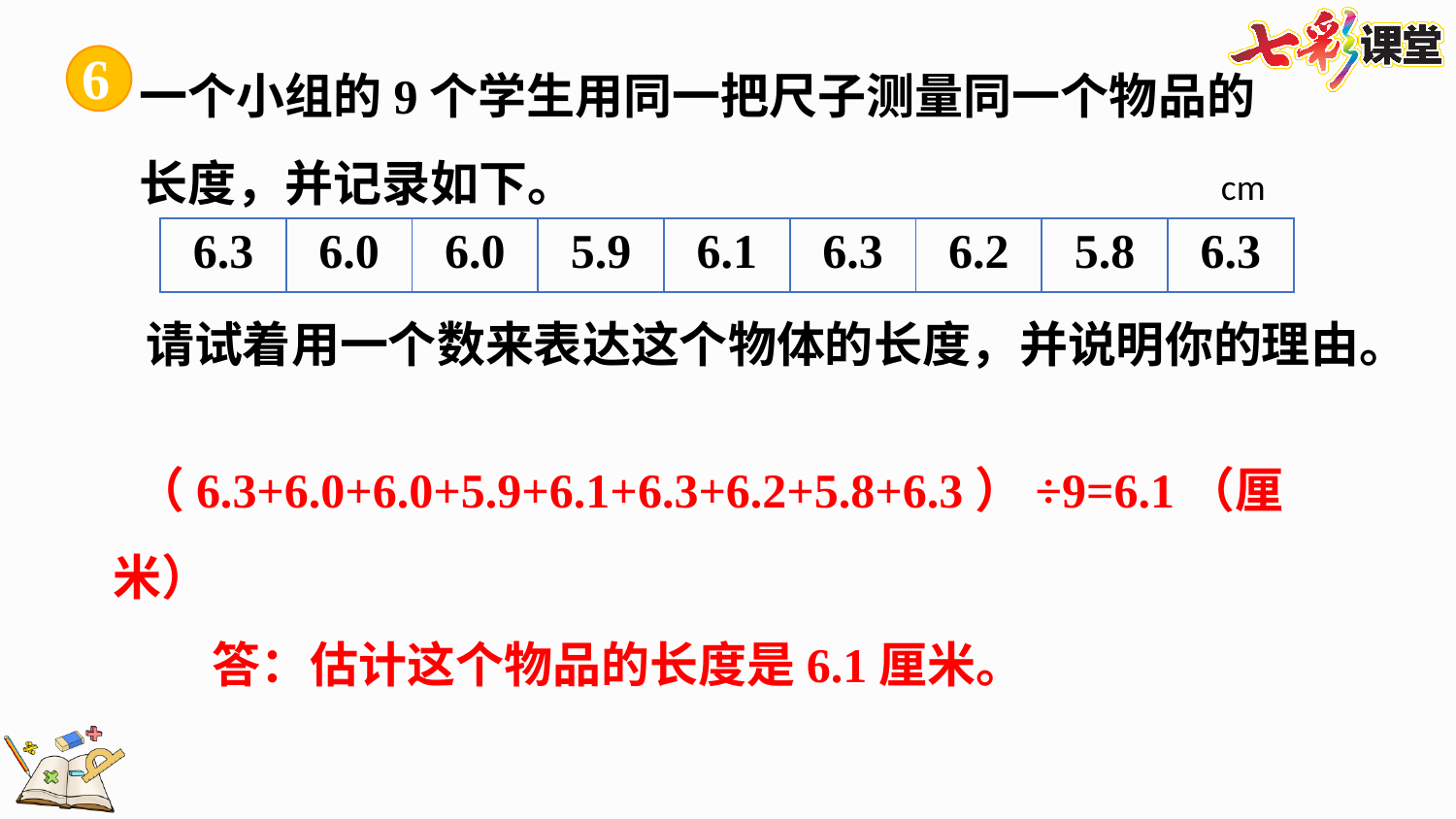

一个小组的9个学生用同一把尺子测量同一个物品的
长度，并记录如下。
6

cm
| 6.3 | 6.0 | 6.0 | 5.9 | 6.1 | 6.3 | 6.2 | 5.8 | 6.3 |
| --- | --- | --- | --- | --- | --- | --- | --- | --- |
请试着用一个数来表达这个物体的长度，并说明你的理由。
 （6.3+6.0+6.0+5.9+6.1+6.3+6.2+5.8+6.3）÷9=6.1（厘米）
        答：估计这个物品的长度是6.1厘米。